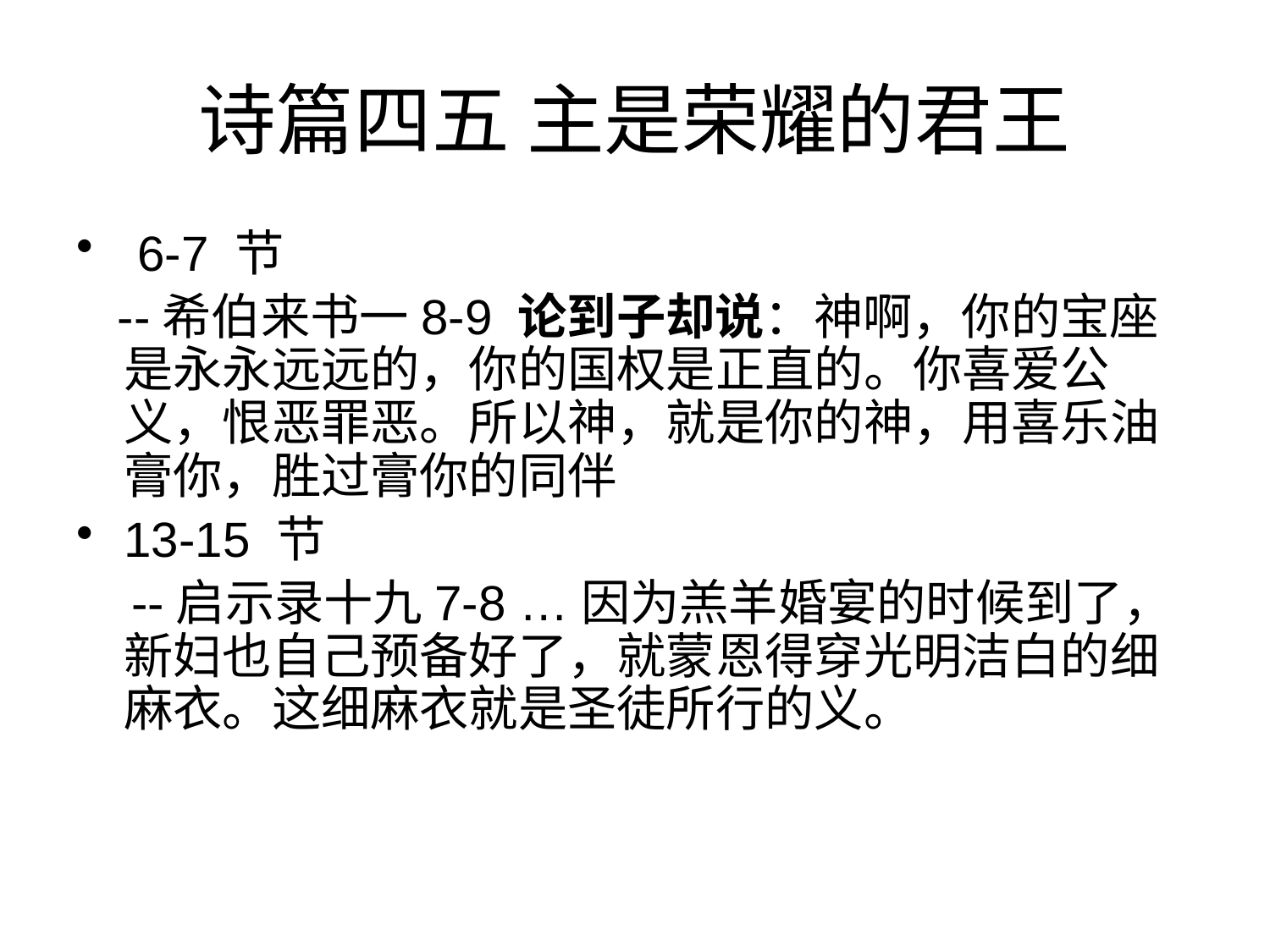

# 诗篇四五 主是荣耀的君王
 6-7 节
   --希伯来书一8-9 论到子却说：神啊，你的宝座是永永远远的，你的国权是正直的。你喜爱公义，恨恶罪恶。所以神，就是你的神，用喜乐油膏你，胜过膏你的同伴
13-15 节
    --启示录十九7-8 …因为羔羊婚宴的时候到了，新妇也自己预备好了，就蒙恩得穿光明洁白的细麻衣。这细麻衣就是圣徒所行的义。